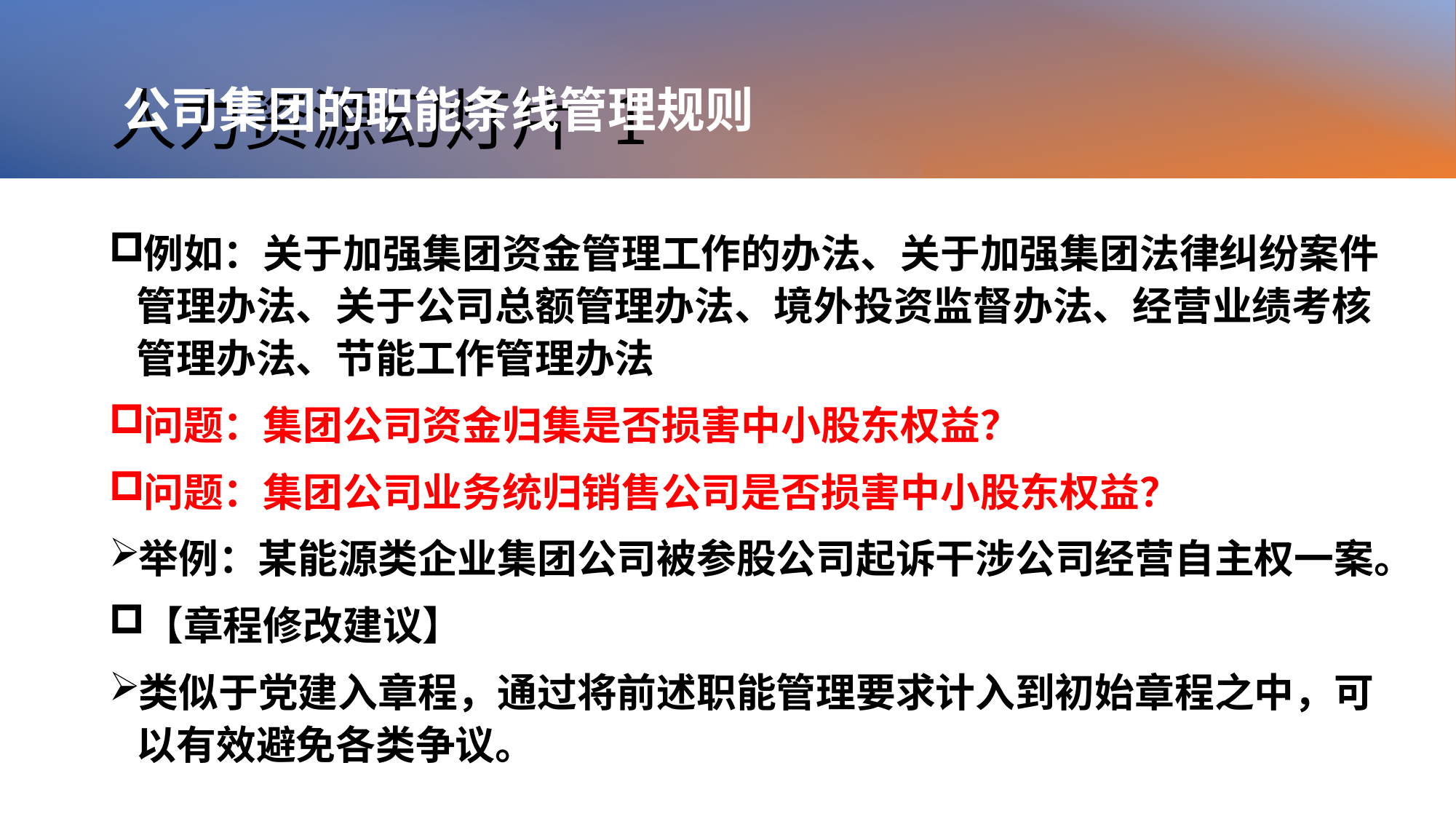

# 人力资源幻灯片 1
公司集团的职能条线管理规则
例如：关于加强集团资金管理工作的办法、关于加强集团法律纠纷案件管理办法、关于公司总额管理办法、境外投资监督办法、经营业绩考核管理办法、节能工作管理办法
问题：集团公司资金归集是否损害中小股东权益？
问题：集团公司业务统归销售公司是否损害中小股东权益？
举例：某能源类企业集团公司被参股公司起诉干涉公司经营自主权一案。
【章程修改建议】
类似于党建入章程，通过将前述职能管理要求计入到初始章程之中，可以有效避免各类争议。